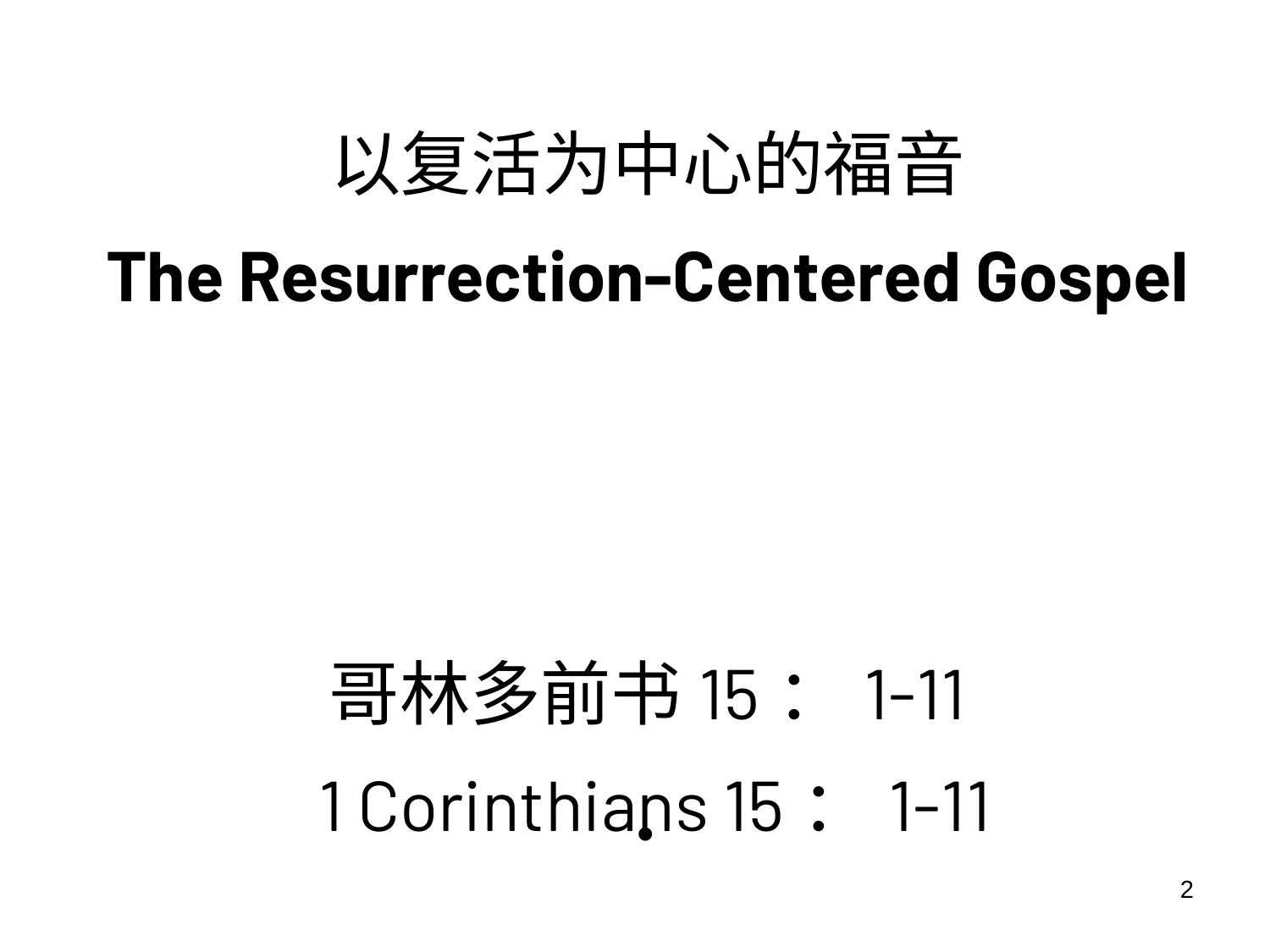

以复活为中心的福音
The Resurrection-Centered Gospel

哥林多前书15：1-11
 1 Corinthians 15：1-11
#
2